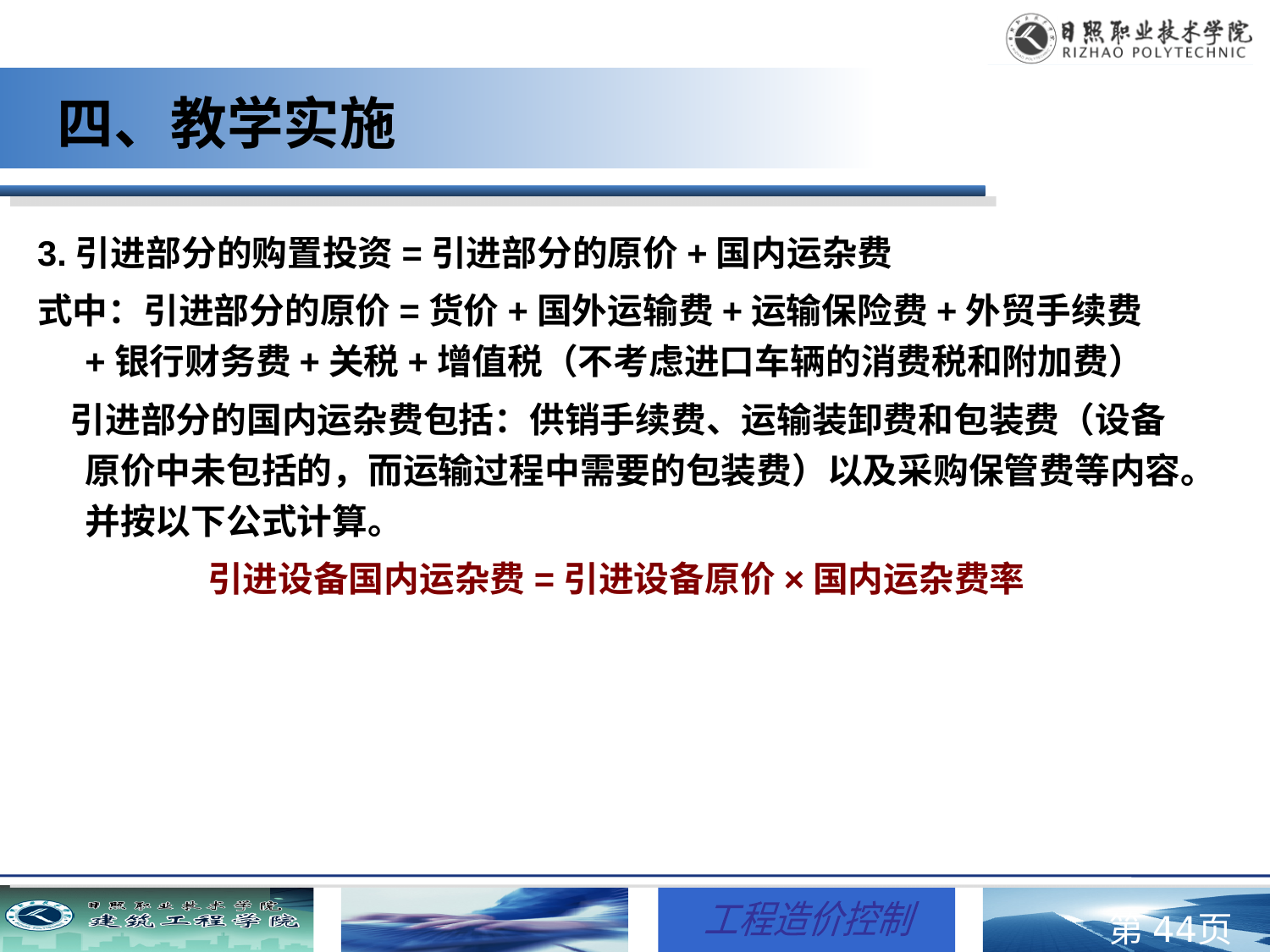

# 四、教学实施
3.引进部分的购置投资=引进部分的原价+国内运杂费
式中：引进部分的原价=货价+国外运输费+运输保险费+外贸手续费+银行财务费+关税+增值税（不考虑进口车辆的消费税和附加费）
   引进部分的国内运杂费包括：供销手续费、运输装卸费和包装费（设备原价中未包括的，而运输过程中需要的包装费）以及采购保管费等内容。并按以下公式计算。
引进设备国内运杂费=引进设备原价×国内运杂费率
第44页